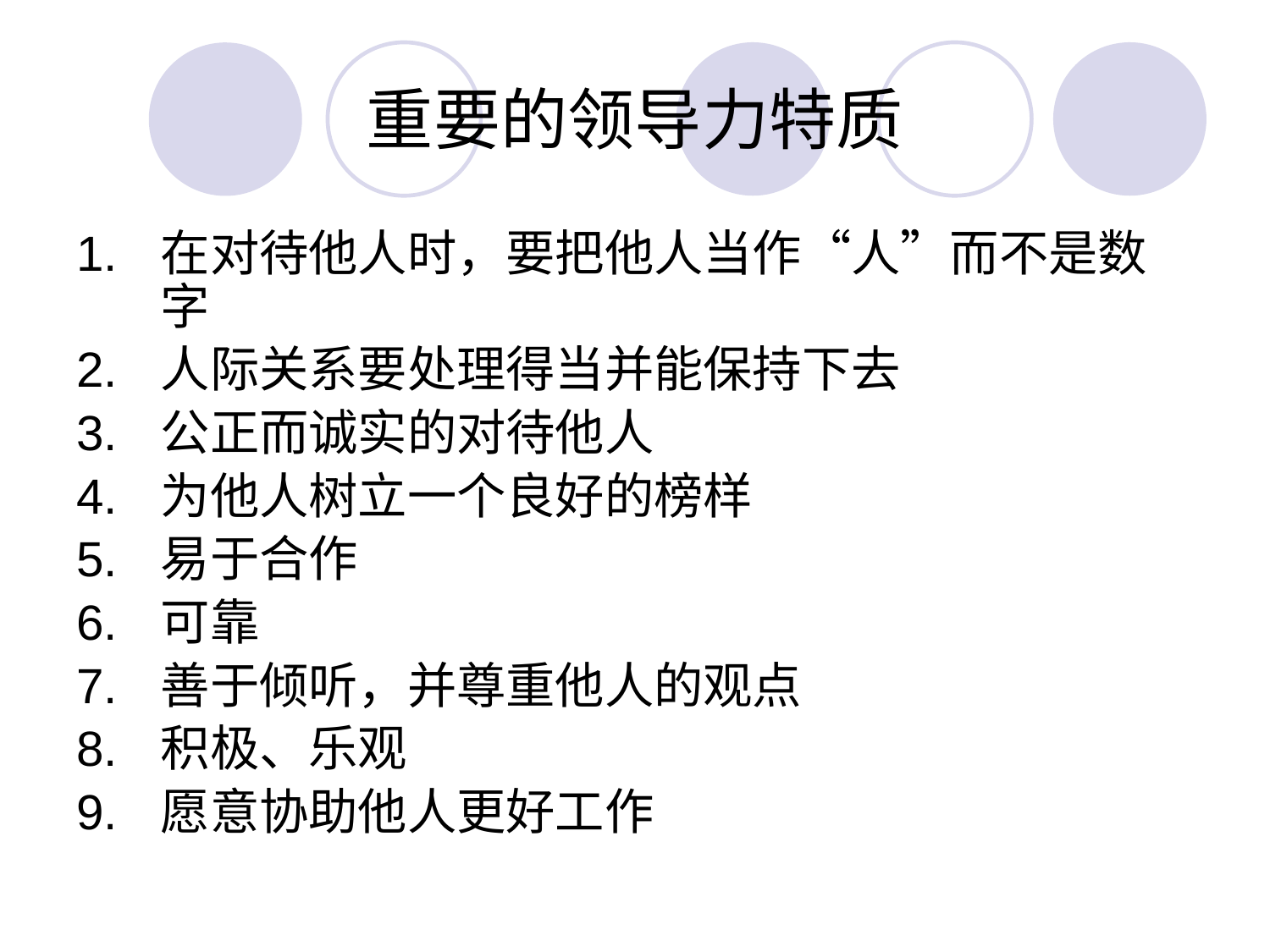

# 重要的领导力特质
在对待他人时，要把他人当作“人”而不是数字
人际关系要处理得当并能保持下去
公正而诚实的对待他人
为他人树立一个良好的榜样
易于合作
可靠
善于倾听，并尊重他人的观点
积极、乐观
愿意协助他人更好工作